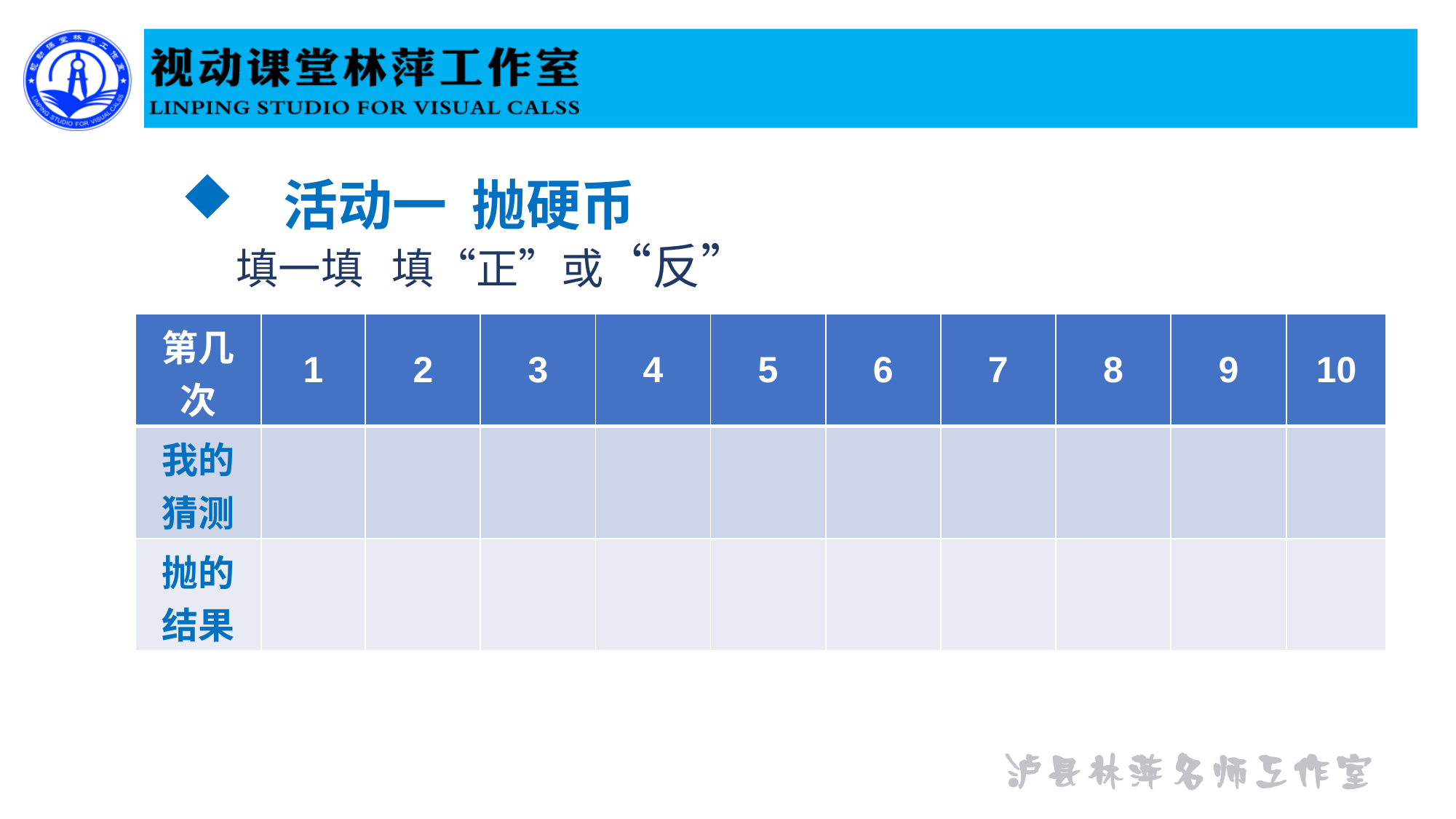

活动一  抛硬币
填一填   填“正”或“反”
| 第几次 | 1 | 2 | 3 | 4 | 5 | 6 | 7 | 8 | 9 | 10 |
| --- | --- | --- | --- | --- | --- | --- | --- | --- | --- | --- |
| 我的猜测 |  |  |  |  |  |  |  |  |  |  |
| 抛的结果 |  |  |  |  |  |  |  |  |  |  |
01